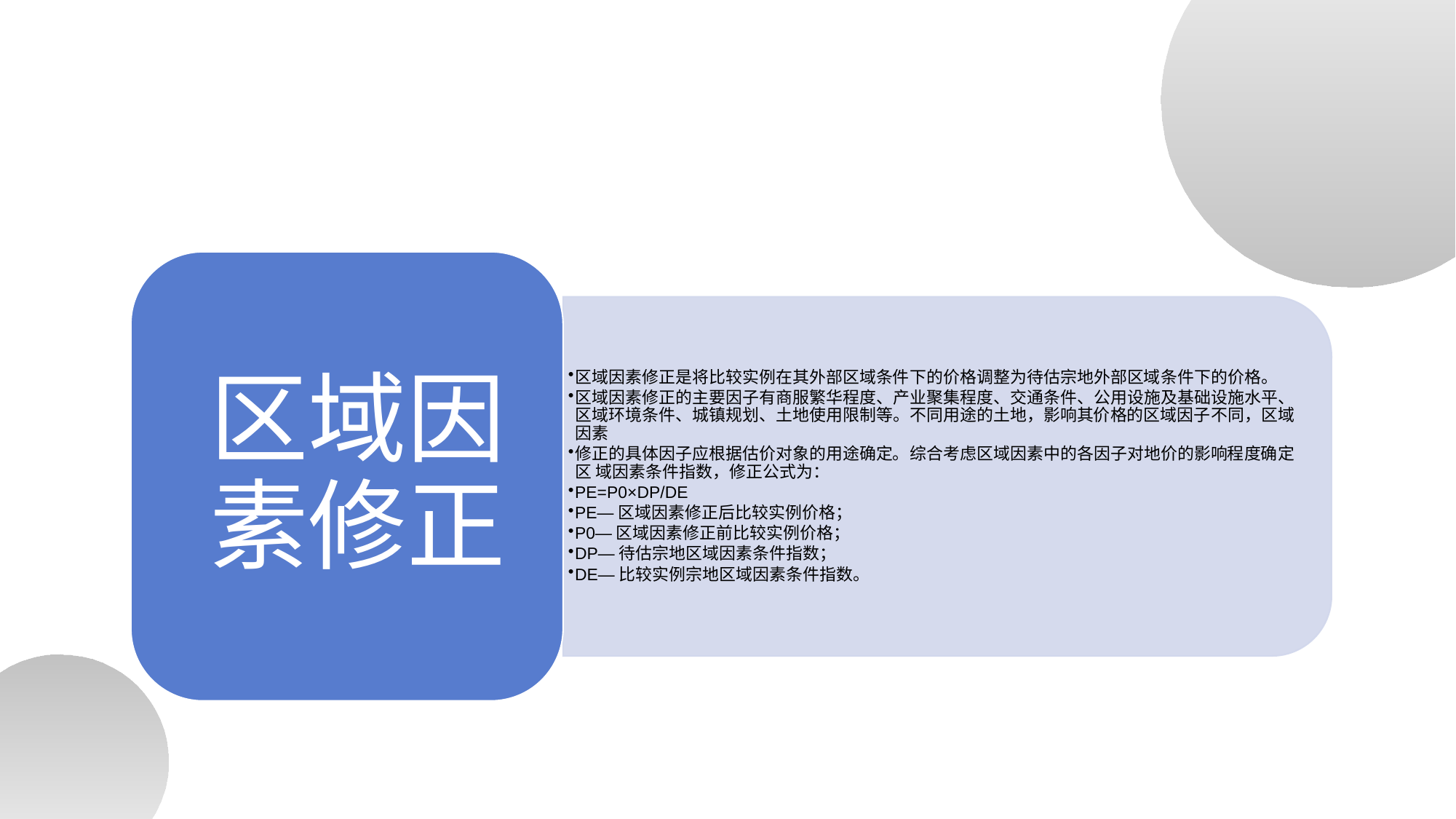

区域因素修正是将比较实例在其外部区域条件下的价格调整为待估宗地外部区域条件下的价格。
区域因素修正的主要因子有商服繁华程度、产业聚集程度、交通条件、公用设施及基础设施水平、 区域环境条件、城镇规划、土地使用限制等。不同用途的土地，影响其价格的区域因子不同，区域因素
修正的具体因子应根据估价对象的用途确定。综合考虑区域因素中的各因子对地价的影响程度确定区 域因素条件指数，修正公式为：
PE=P0×DP/DE
PE—区域因素修正后比较实例价格；
P0—区域因素修正前比较实例价格；
DP—待估宗地区域因素条件指数；
DE—比较实例宗地区域因素条件指数。
区域因素修正